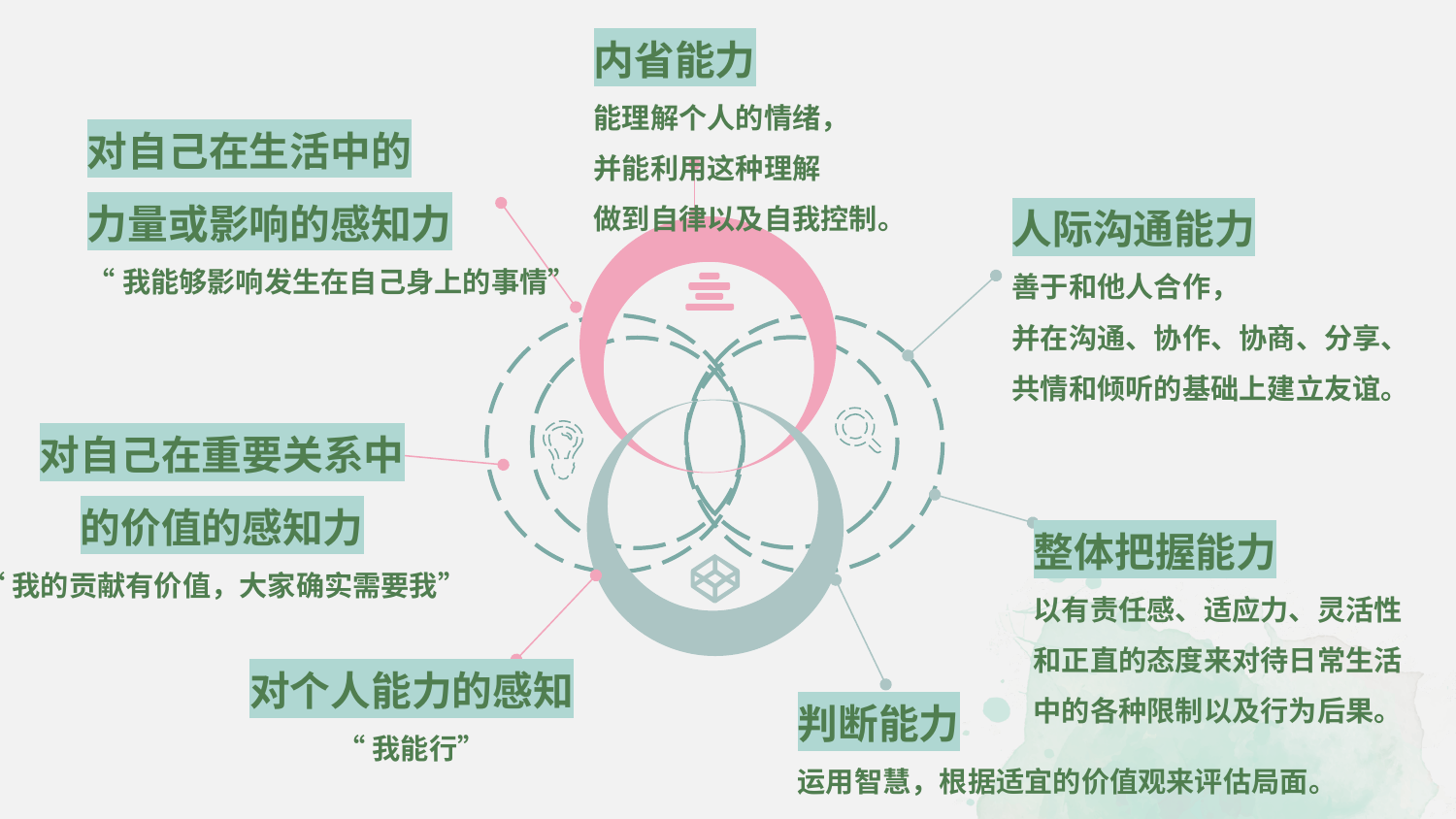

内省能力
能理解个人的情绪，
并能利用这种理解
做到自律以及自我控制。
对自己在生活中的
力量或影响的感知力
“我能够影响发生在自己身上的事情”
人际沟通能力
善于和他人合作，
并在沟通、协作、协商、分享、
共情和倾听的基础上建立友谊。

对自己在重要关系中
的价值的感知力
“我的贡献有价值，大家确实需要我”

整体把握能力
以有责任感、适应力、灵活性
和正直的态度来对待日常生活
中的各种限制以及行为后果。
对个人能力的感知
“我能行”
判断能力
运用智慧，根据适宜的价值观来评估局面。